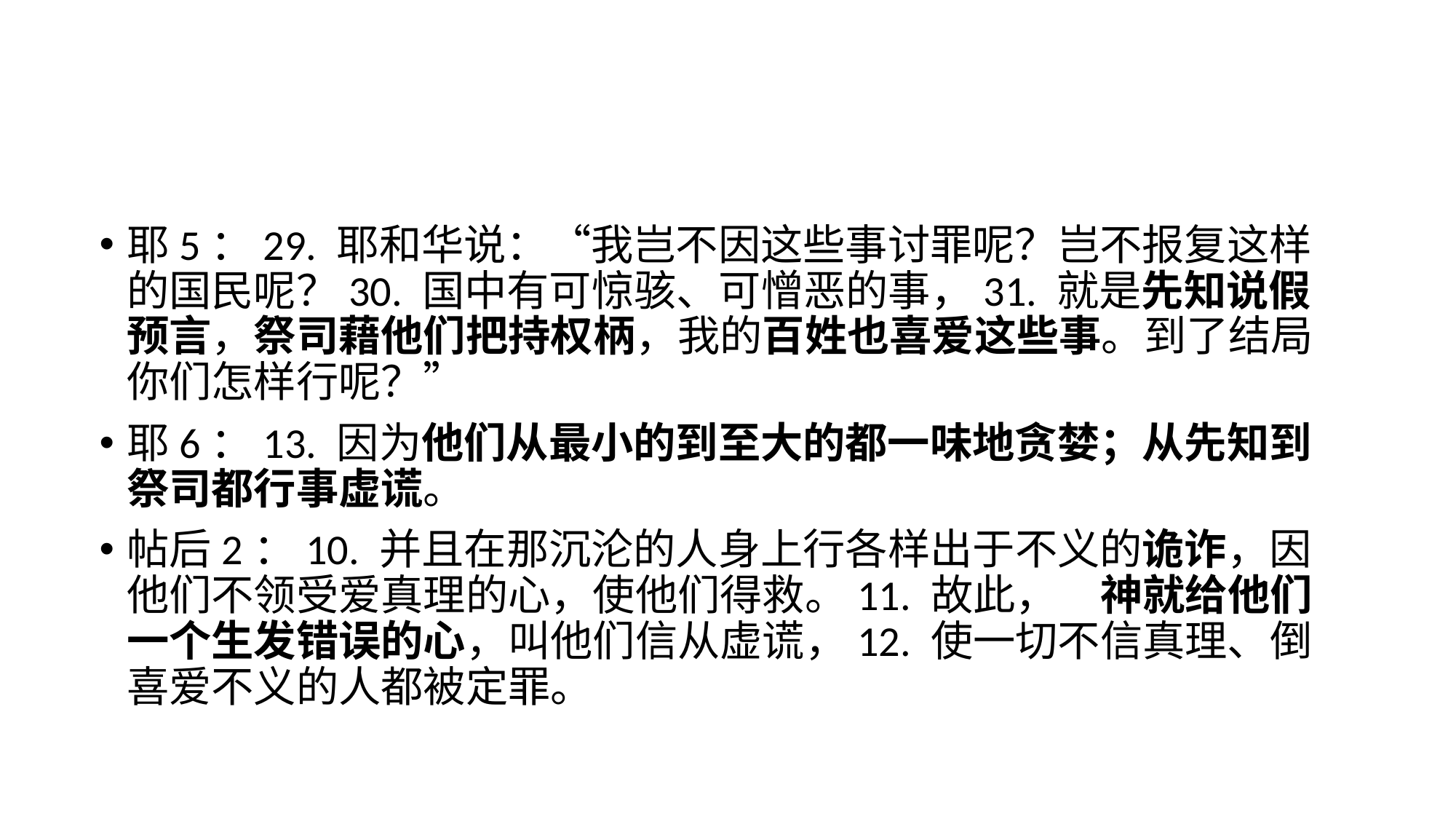

耶5：29. 耶和华说：“我岂不因这些事讨罪呢？岂不报复这样的国民呢？30. 国中有可惊骇、可憎恶的事，31. 就是先知说假预言，祭司藉他们把持权柄，我的百姓也喜爱这些事。到了结局你们怎样行呢？”
耶6：13. 因为他们从最小的到至大的都一味地贪婪；从先知到祭司都行事虚谎。
帖后2：10. 并且在那沉沦的人身上行各样出于不义的诡诈，因他们不领受爱真理的心，使他们得救。11. 故此，　神就给他们一个生发错误的心，叫他们信从虚谎，12. 使一切不信真理、倒喜爱不义的人都被定罪。